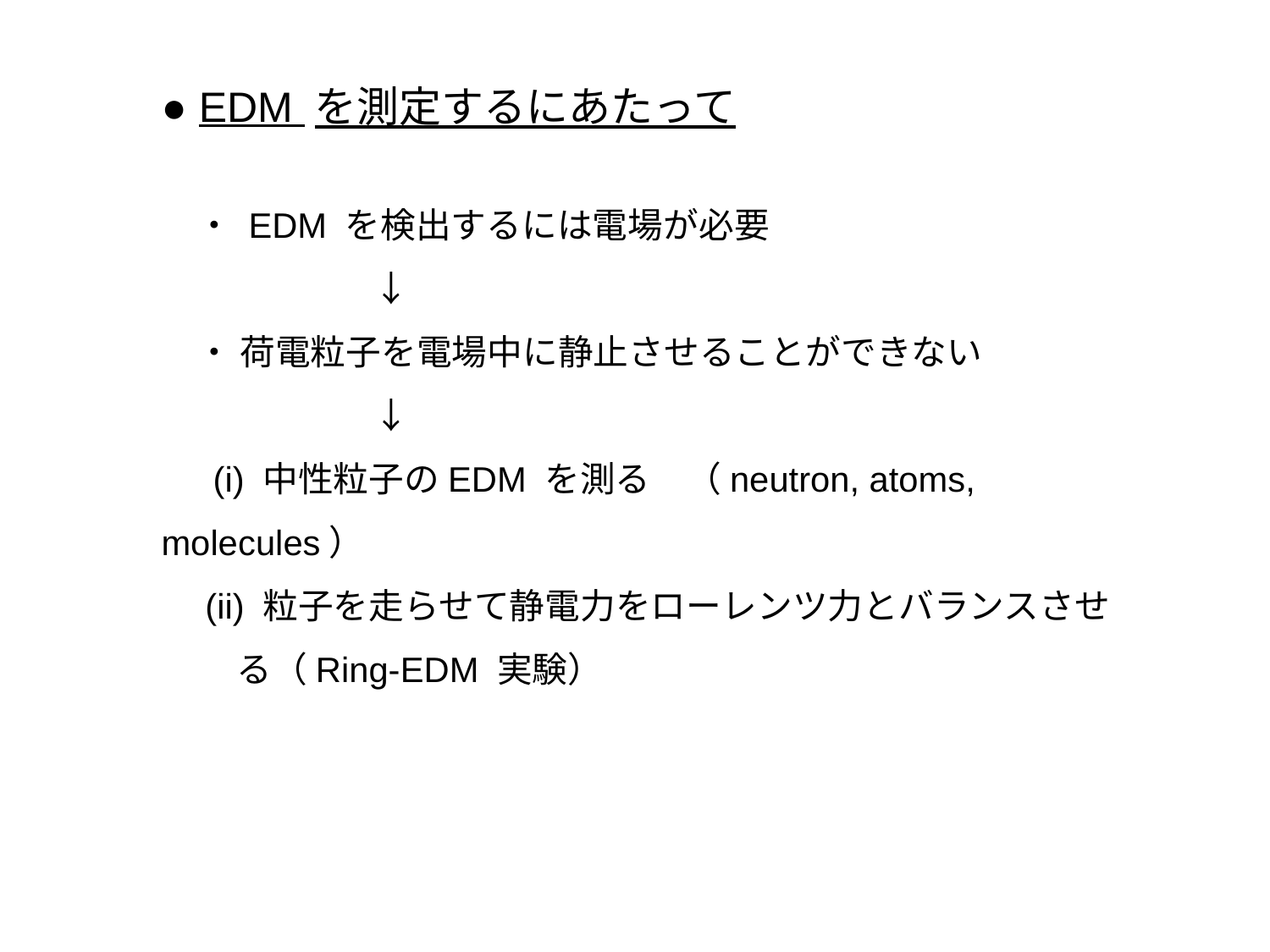

● EDM を測定するにあたって

　・ EDM を検出するには電場が必要
　　　　　　↓
　・ 荷電粒子を電場中に静止させることができない
　　　　　　↓
　 (i) 中性粒子のEDM を測る　（neutron, atoms, molecules）
　(ii) 粒子を走らせて静電力をローレンツ力とバランスさせる（Ring-EDM 実験）